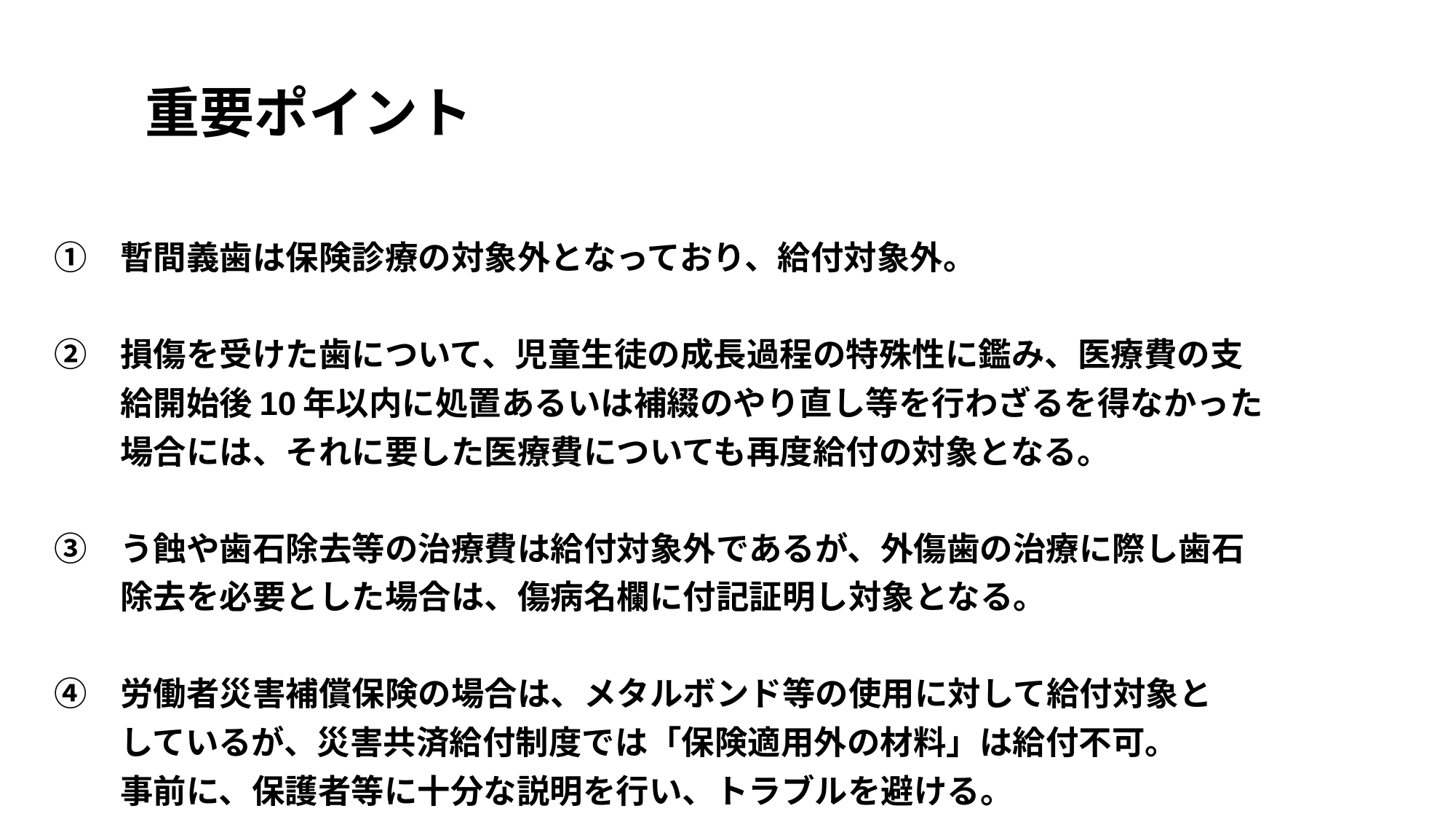

重要ポイント

　①　暫間義歯は保険診療の対象外となっており、給付対象外。

　②　損傷を受けた歯について、児童生徒の成長過程の特殊性に鑑み、医療費の支
　　　給開始後10年以内に処置あるいは補綴のやり直し等を行わざるを得なかった
　　　場合には、それに要した医療費についても再度給付の対象となる。

　③　う蝕や歯石除去等の治療費は給付対象外であるが、外傷歯の治療に際し歯石
　　　除去を必要とした場合は、傷病名欄に付記証明し対象となる。

　④　労働者災害補償保険の場合は、メタルボンド等の使用に対して給付対象と
　　　しているが、災害共済給付制度では「保険適用外の材料」は給付不可。
　　　事前に、保護者等に十分な説明を行い、トラブルを避ける。